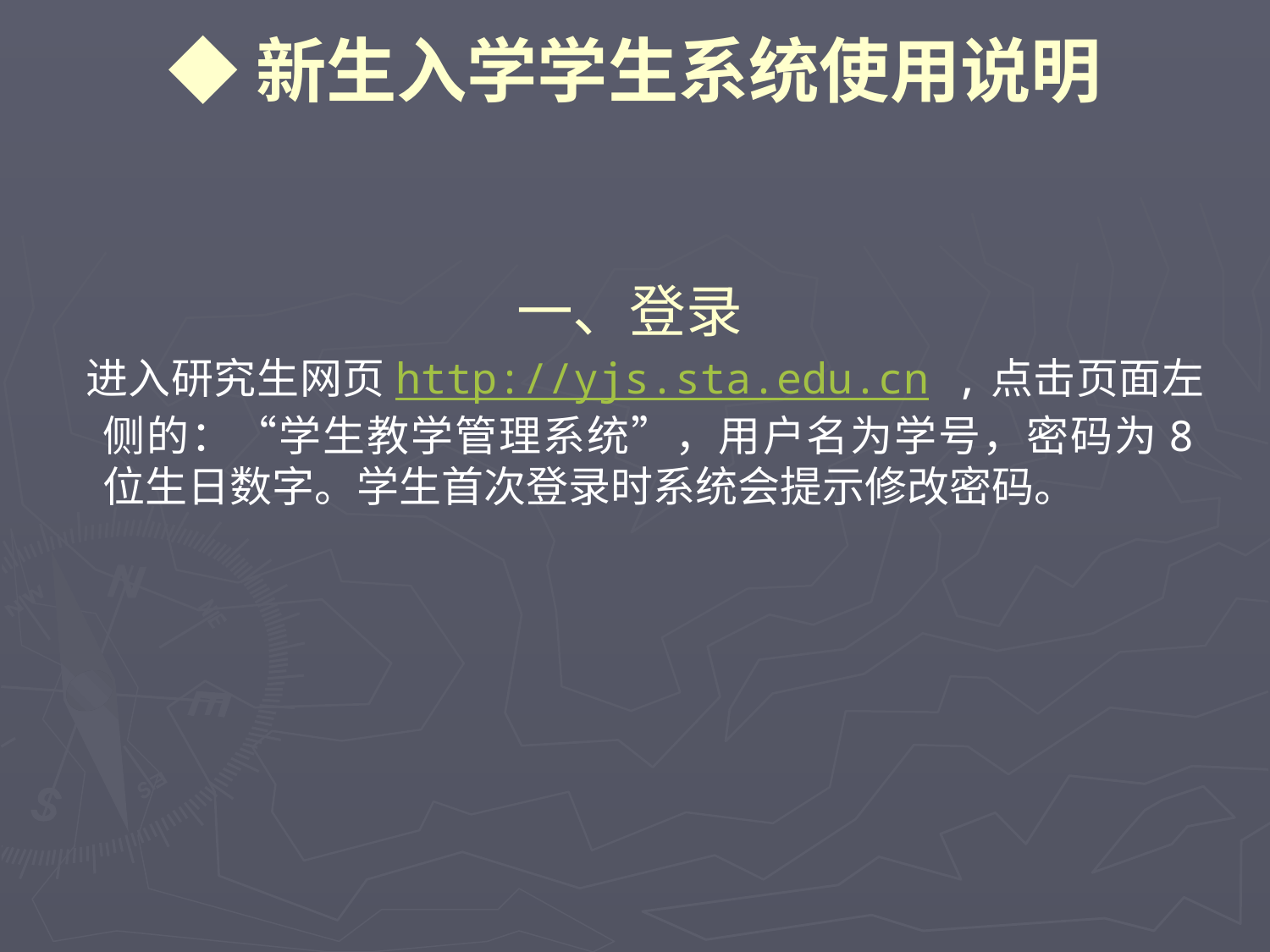

◆新生入学学生系统使用说明

一、登录
  进入研究生网页http://yjs.sta.edu.cn ,点击页面左侧的：“学生教学管理系统”，用户名为学号，密码为8位生日数字。学生首次登录时系统会提示修改密码。